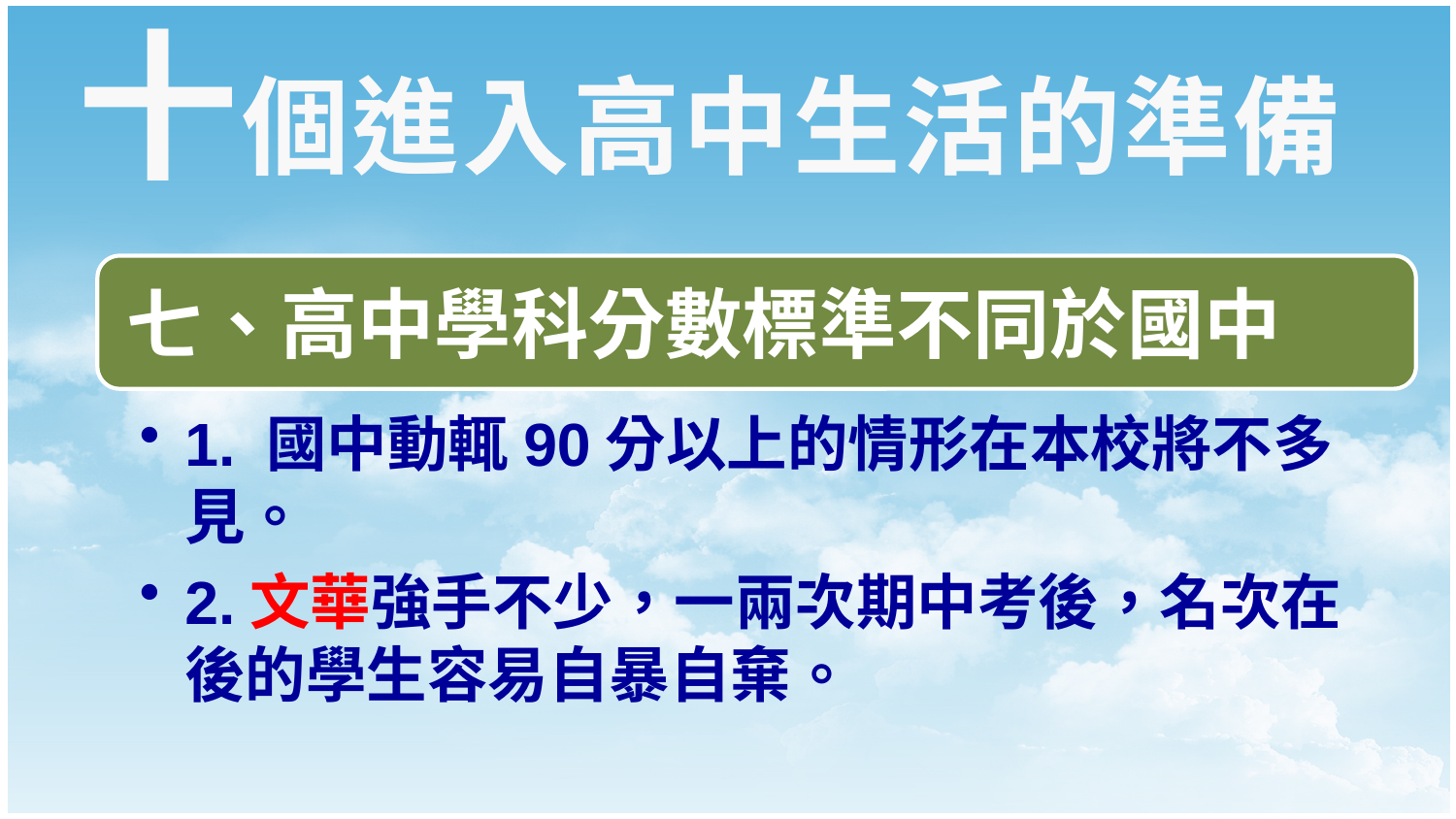

十個進入高中生活的準備
七、高中學科分數標準不同於國中
1. 國中動輒90分以上的情形在本校將不多見。
2.文華強手不少，一兩次期中考後，名次在 後的學生容易自暴自棄。